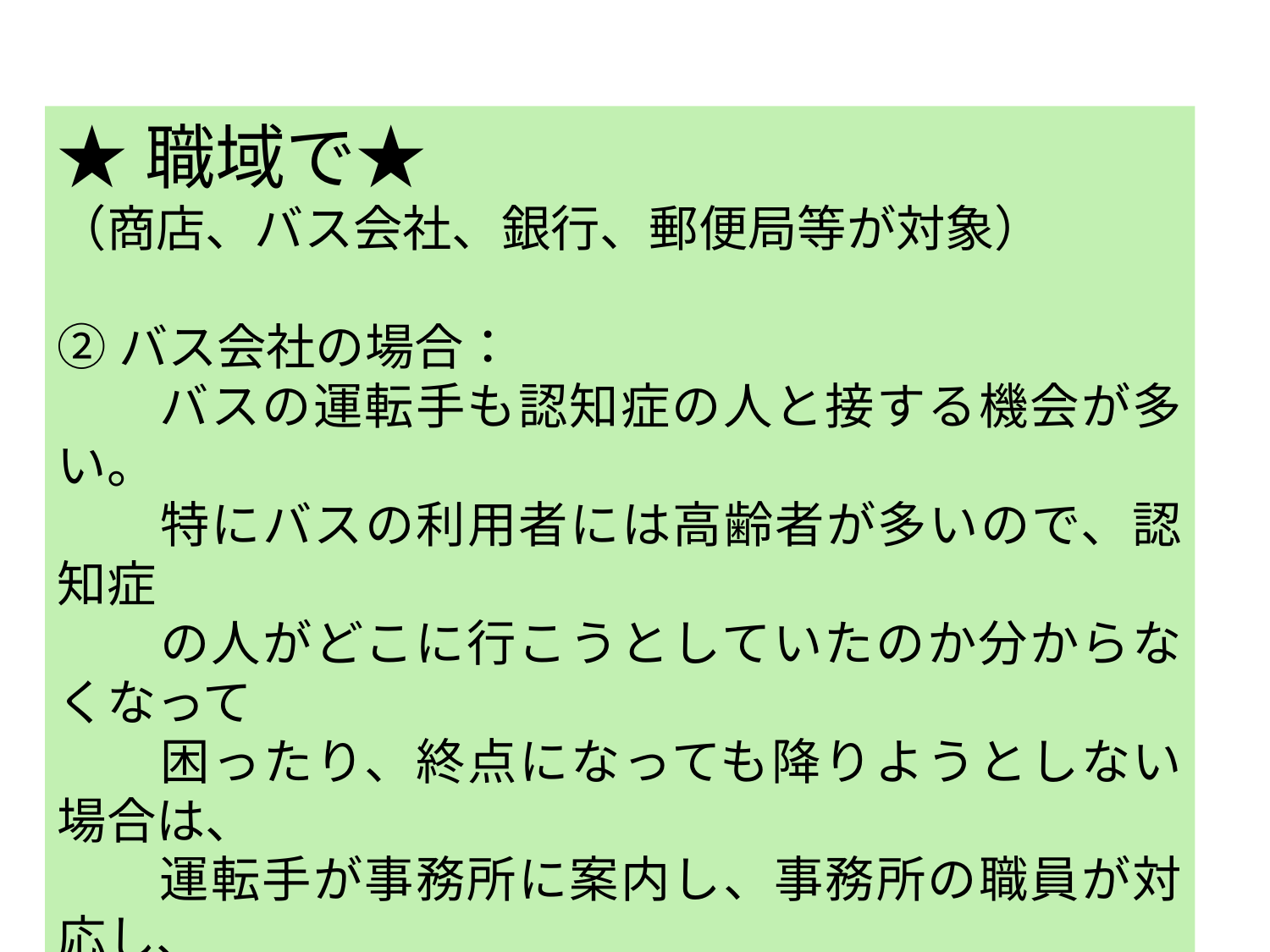

★職域で★
（商店、バス会社、銀行、郵便局等が対象）

②バス会社の場合：
　　バスの運転手も認知症の人と接する機会が多い。
　　特にバスの利用者には高齢者が多いので、認知症
　　の人がどこに行こうとしていたのか分からなくなって
　　困ったり、終点になっても降りようとしない場合は、
　　運転手が事務所に案内し、事務所の職員が対応し、
　　自宅や警察に連絡するようにする。
4